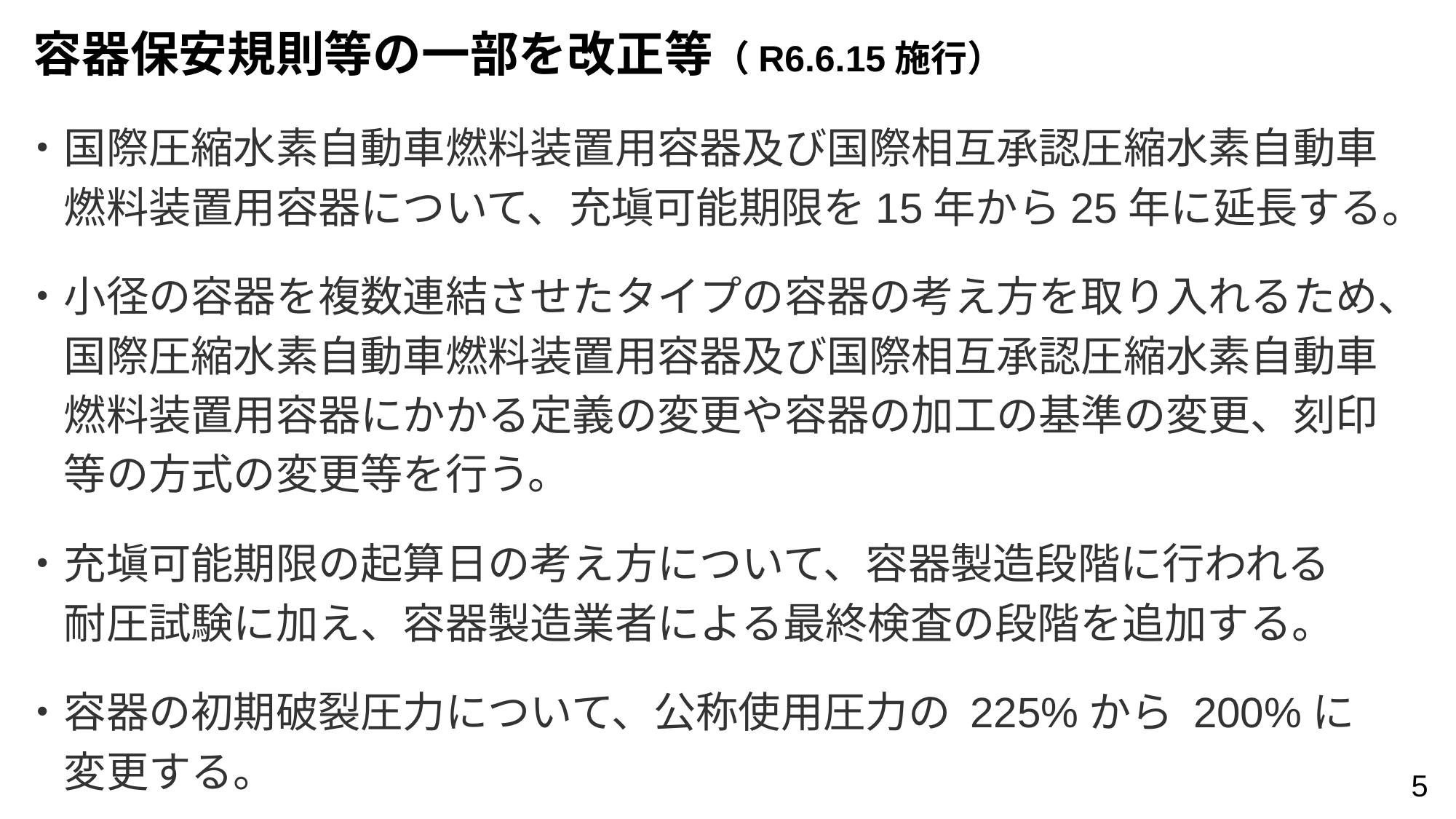

# 容器保安規則等の一部を改正等（R6.6.15施行）
・国際圧縮水素自動車燃料装置用容器及び国際相互承認圧縮水素自動車
　燃料装置用容器について、充塡可能期限を15年から25年に延長する。

・小径の容器を複数連結させたタイプの容器の考え方を取り入れるため、
　国際圧縮水素自動車燃料装置用容器及び国際相互承認圧縮水素自動車
　燃料装置用容器にかかる定義の変更や容器の加工の基準の変更、刻印
　等の方式の変更等を行う。

・充塡可能期限の起算日の考え方について、容器製造段階に行われる
　耐圧試験に加え、容器製造業者による最終検査の段階を追加する。

・容器の初期破裂圧力について、公称使用圧力の 225%から 200%に
　変更する。
 5